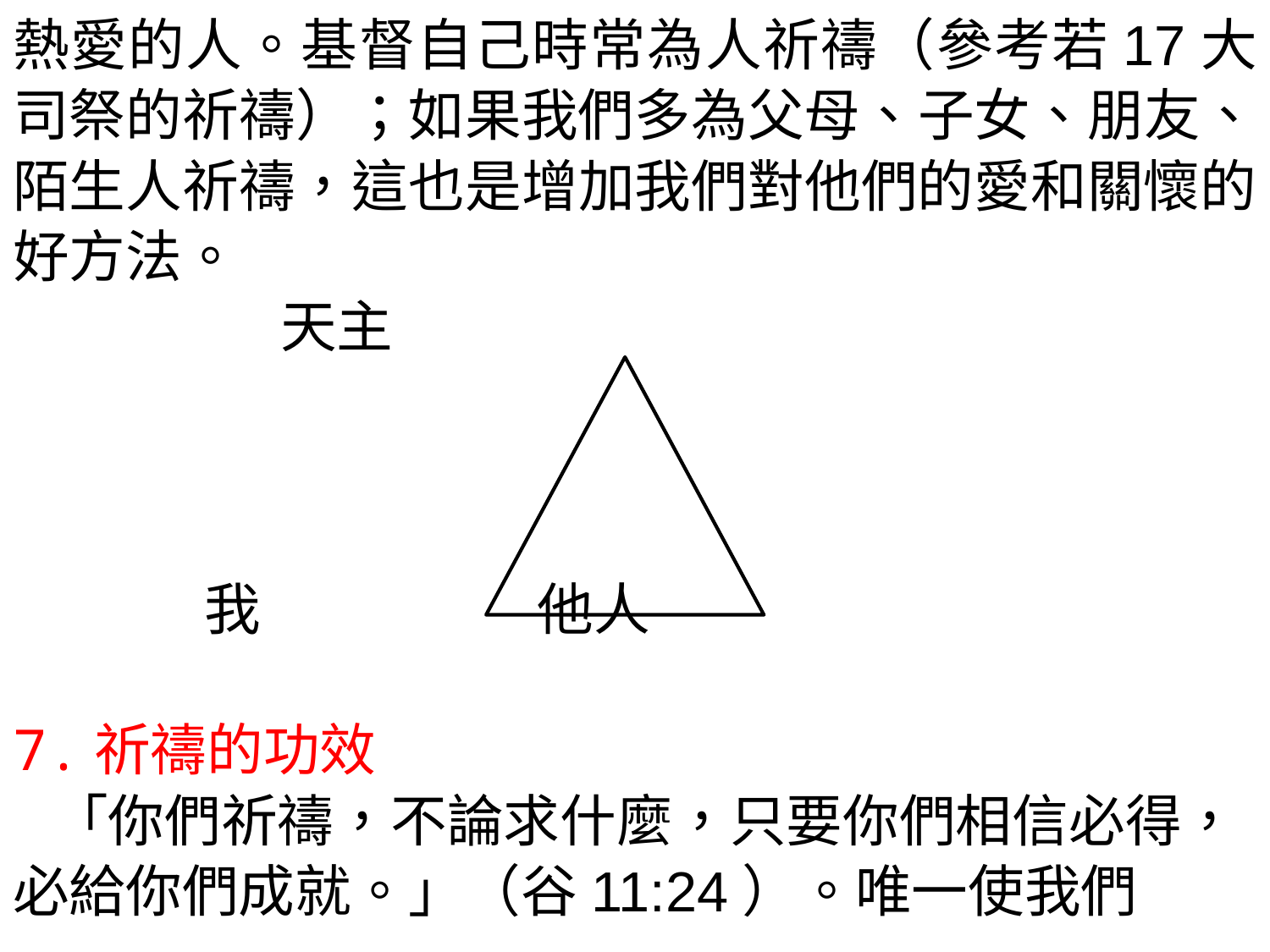

熱愛的人。基督自己時常為人祈禱（參考若17大司祭的祈禱）；如果我們多為父母、子女、朋友、陌生人祈禱，這也是增加我們對他們的愛和關懷的好方法。
                    天主

              我　　　　    他人

7.祈禱的功效
  「你們祈禱，不論求什麼，只要你們相信必得，必給你們成就。」（谷11:24）。唯一使我們